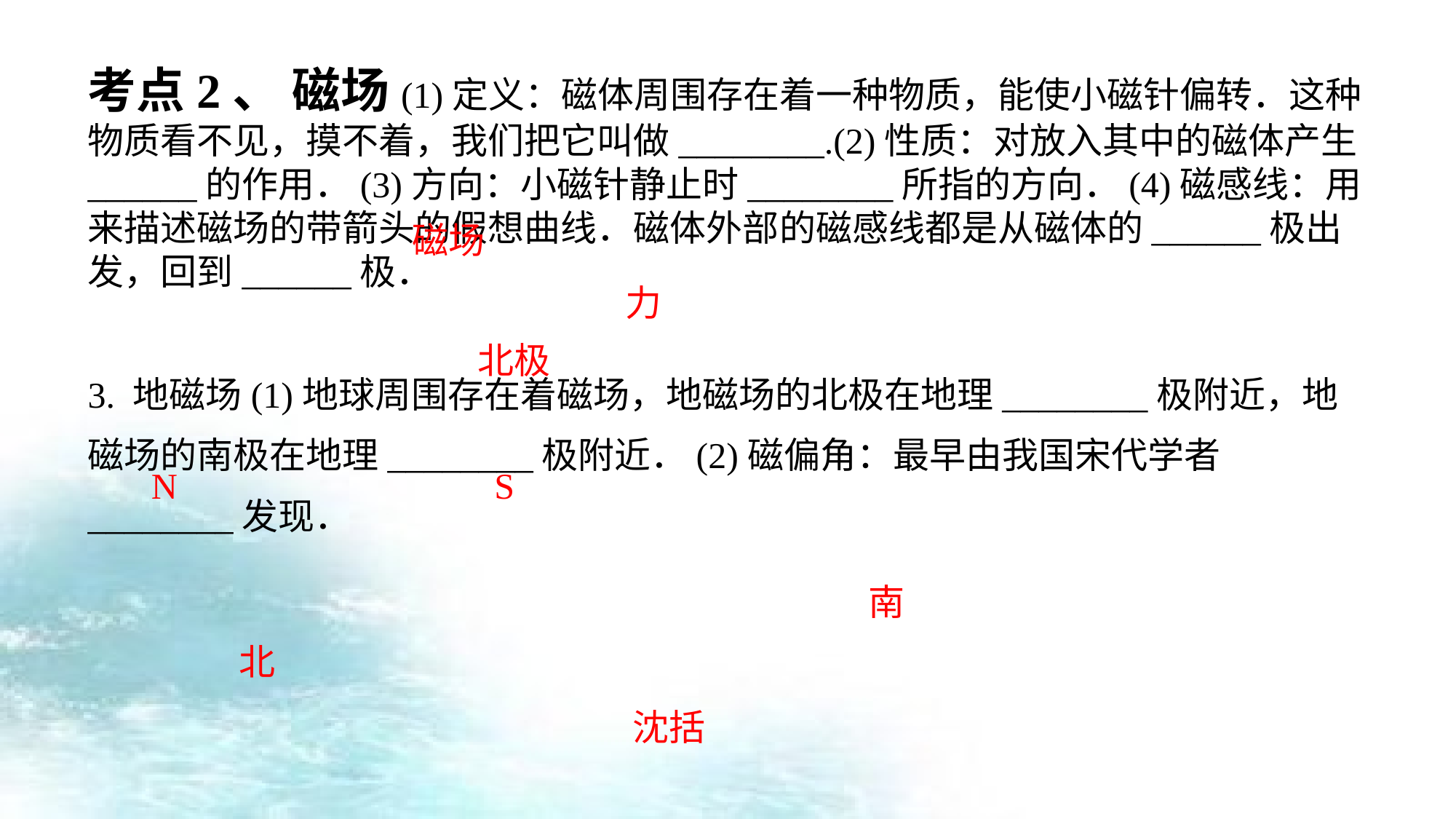

考点2、 磁场(1)定义：磁体周围存在着一种物质，能使小磁针偏转．这种物质看不见，摸不着，我们把它叫做________.(2)性质：对放入其中的磁体产生______的作用．(3)方向：小磁针静止时________所指的方向．(4)磁感线：用来描述磁场的带箭头的假想曲线．磁体外部的磁感线都是从磁体的______极出发，回到______极．

3. 地磁场(1)地球周围存在着磁场，地磁场的北极在地理________极附近，地磁场的南极在地理________极附近．(2)磁偏角：最早由我国宋代学者________发现．

磁场
力
北极
N
S
南
北
沈括